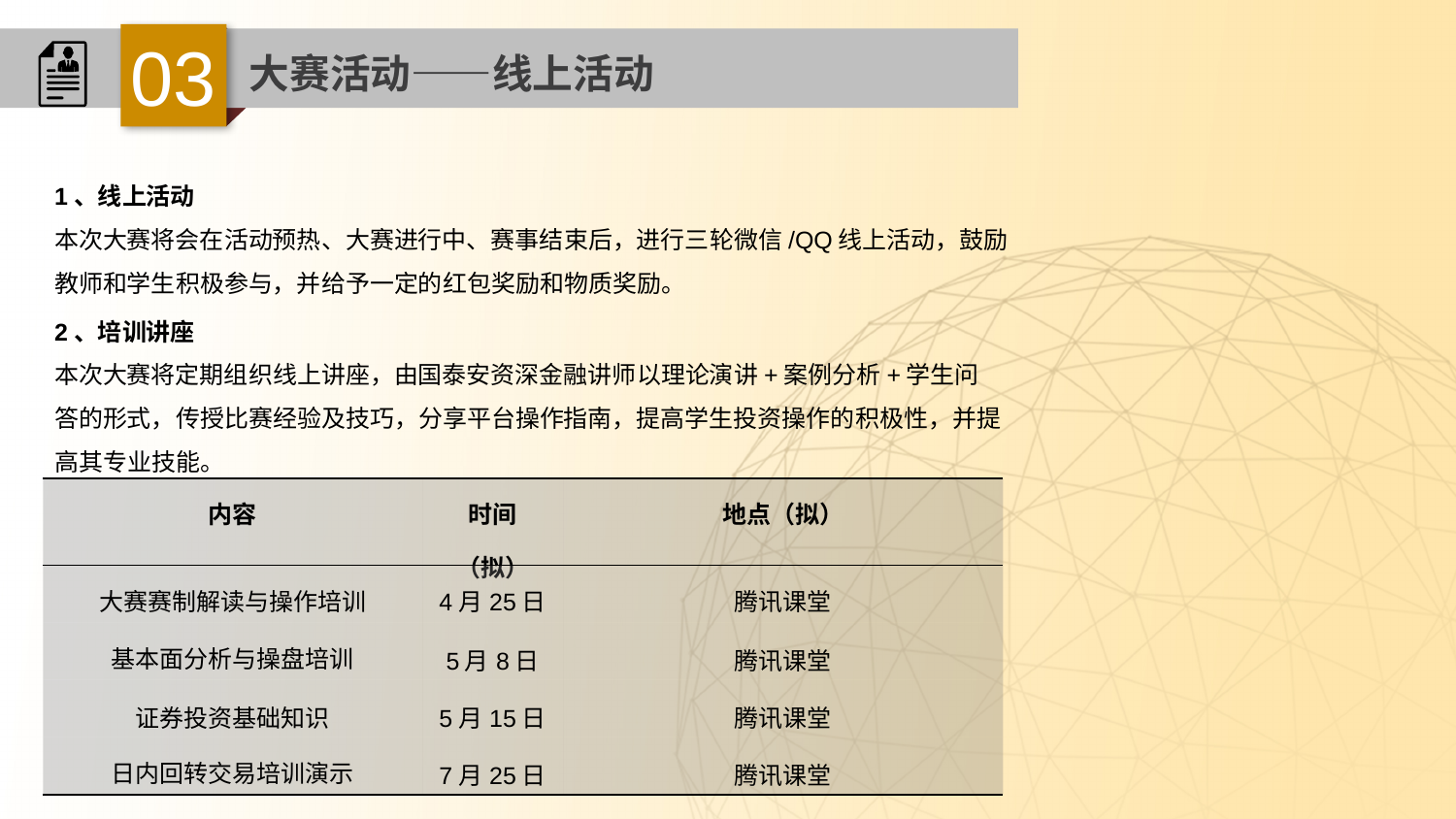

03

大赛活动——线上活动

1、线上活动
本次大赛将会在活动预热、大赛进行中、赛事结束后，进行三轮微信/QQ线上活动，鼓励教师和学生积极参与，并给予一定的红包奖励和物质奖励。

2、培训讲座
本次大赛将定期组织线上讲座，由国泰安资深金融讲师以理论演讲+案例分析+学生问答的形式，传授比赛经验及技巧，分享平台操作指南，提高学生投资操作的积极性，并提高其专业技能。
| 内容 | 时间（拟） | 地点（拟） |
| --- | --- | --- |
| 大赛赛制解读与操作培训 | 4月25日 | 腾讯课堂 |
| 基本面分析与操盘培训 | 5月8日 | 腾讯课堂 |
| 证券投资基础知识 | 5月15日 | 腾讯课堂 |
| 日内回转交易培训演示 | 7月25日 | 腾讯课堂 |